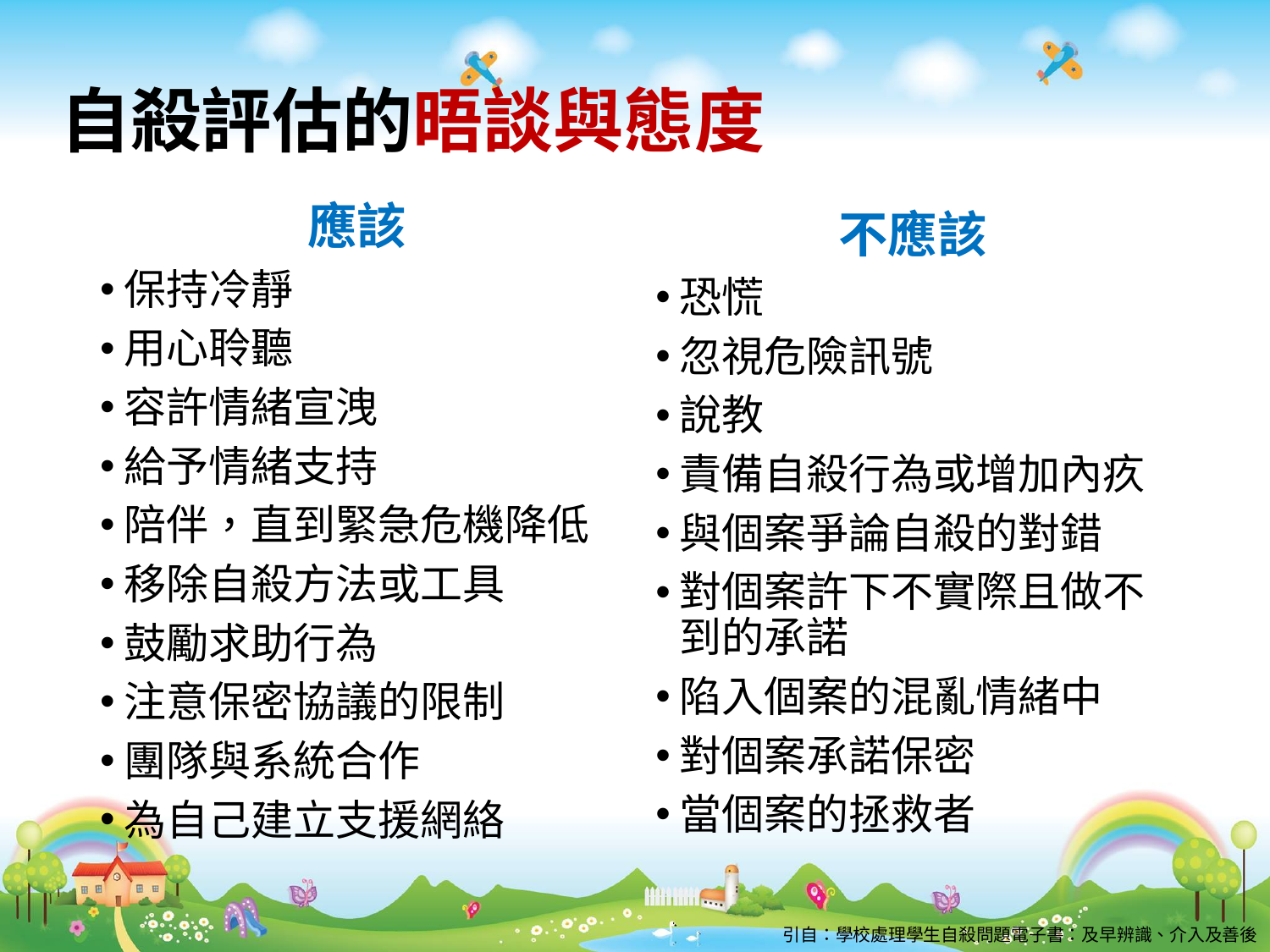

# 自殺評估的晤談與態度
應該
保持冷靜
用心聆聽
容許情緒宣洩
給予情緒支持
陪伴，直到緊急危機降低
移除自殺方法或工具
鼓勵求助行為
注意保密協議的限制
團隊與系統合作
為自己建立支援網絡
不應該
恐慌
忽視危險訊號
說教
責備自殺行為或增加內疚
與個案爭論自殺的對錯
對個案許下不實際且做不到的承諾
陷入個案的混亂情緒中
對個案承諾保密
當個案的拯救者
引自：學校處理學生自殺問題電子書：及早辨識、介入及善後